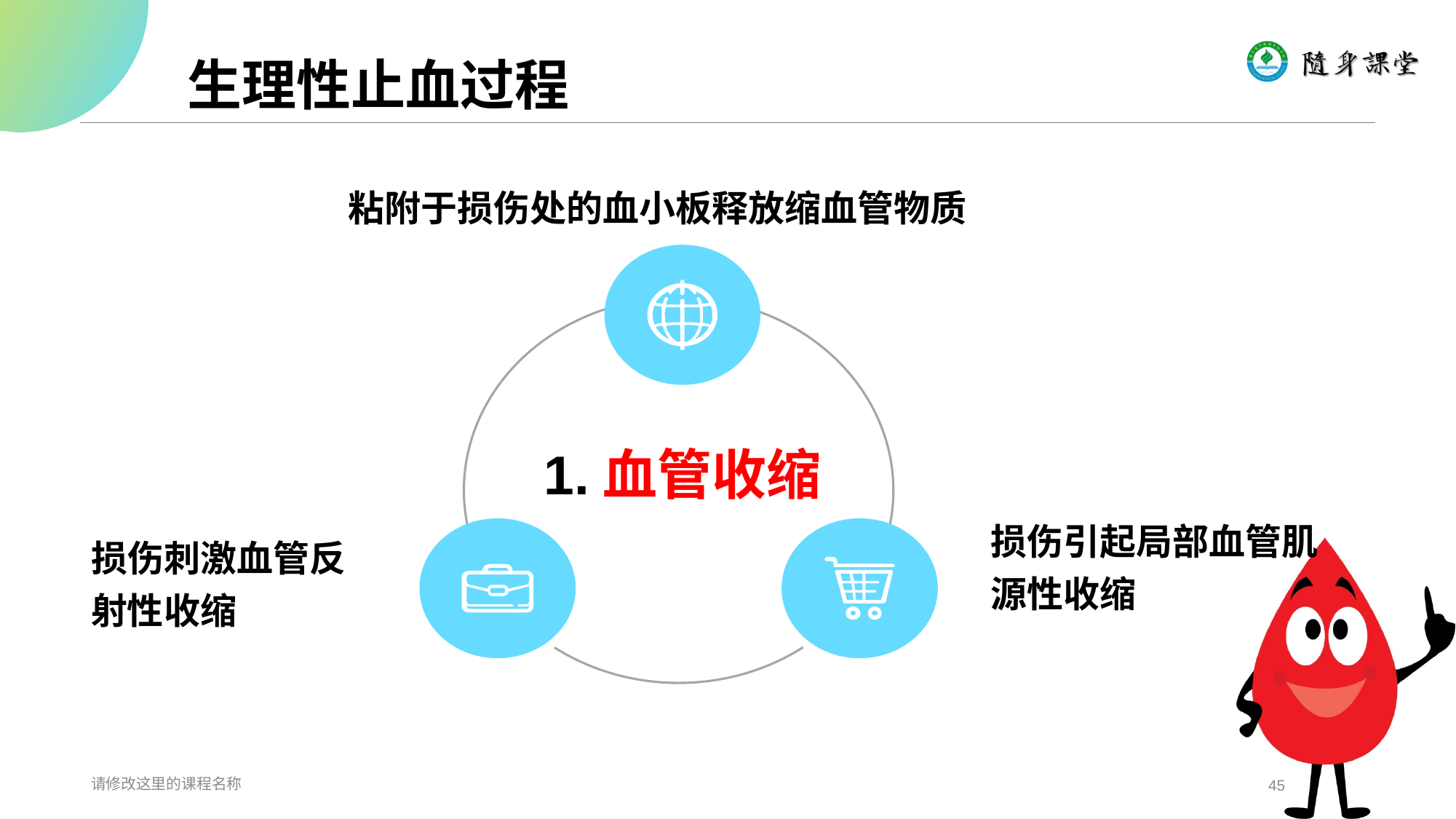

# 生理性止血过程
粘附于损伤处的血小板释放缩血管物质

损伤引起局部血管肌源性收缩
损伤刺激血管反射性收缩
1.血管收缩
请修改这里的课程名称
45